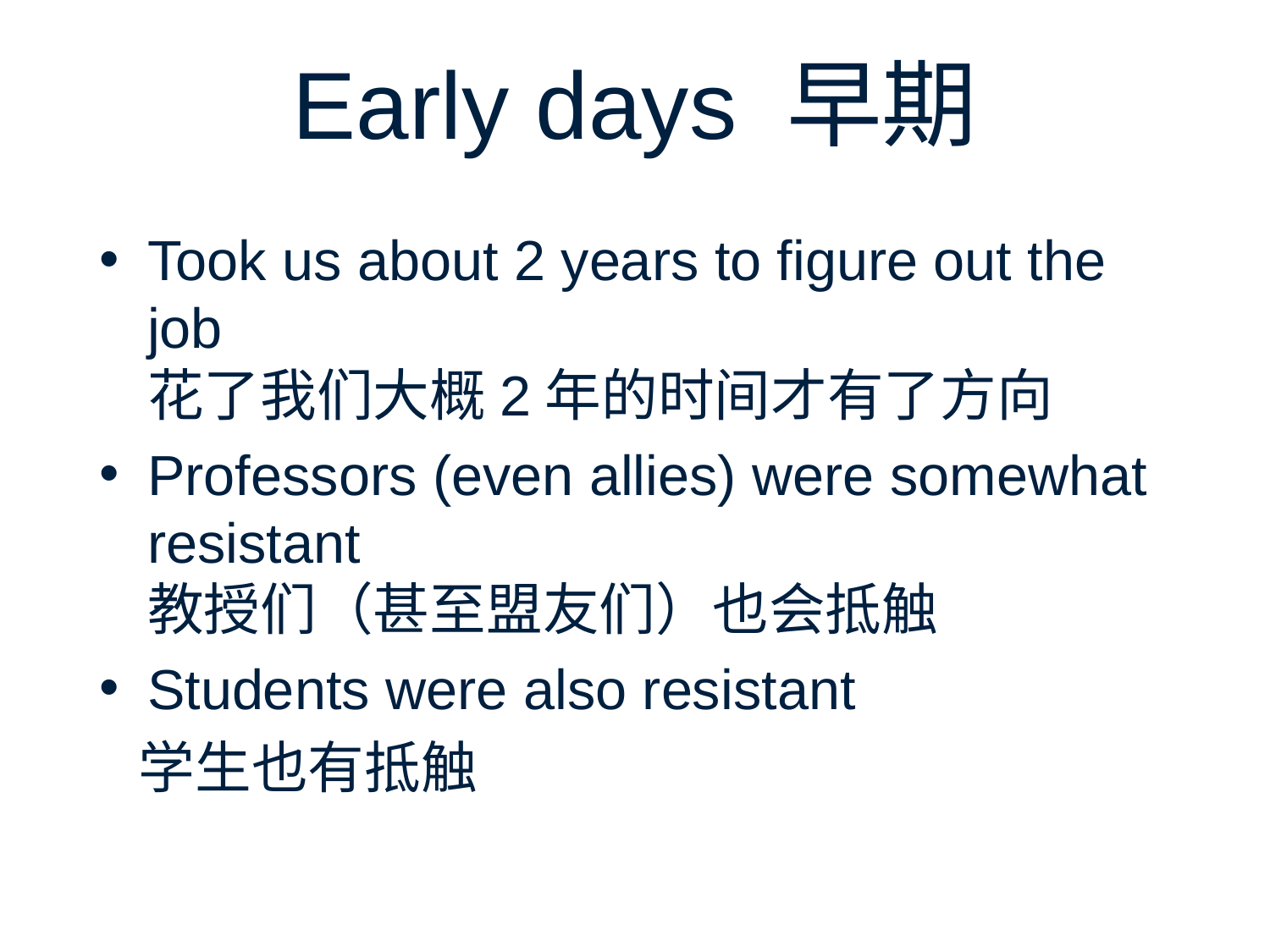

# Early days 早期
Took us about 2 years to figure out the job
花了我们大概2年的时间才有了方向
Professors (even allies) were somewhat resistant
教授们（甚至盟友们）也会抵触
Students were also resistant
  学生也有抵触